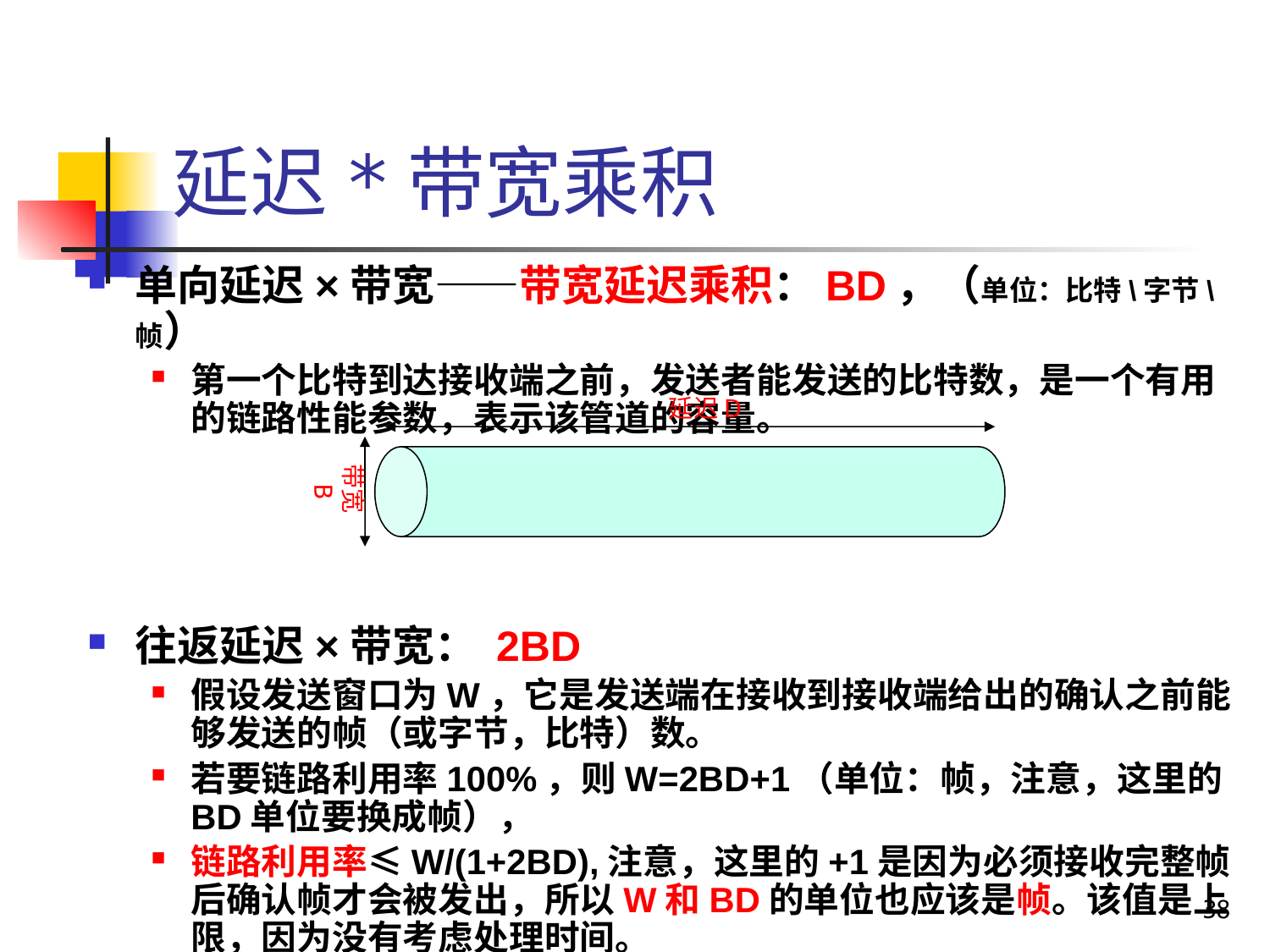

# 延迟*带宽乘积

单向延迟×带宽——带宽延迟乘积：BD，（单位：比特\字节\帧）
第一个比特到达接收端之前，发送者能发送的比特数，是一个有用的链路性能参数，表示该管道的容量。

往返延迟×带宽： 2BD
假设发送窗口为W，它是发送端在接收到接收端给出的确认之前能够发送的帧（或字节，比特）数。
若要链路利用率100%，则W=2BD+1（单位：帧，注意，这里的BD单位要换成帧），
链路利用率≤W/(1+2BD),注意，这里的+1是因为必须接收完整帧后确认帧才会被发出，所以W和BD的单位也应该是帧。该值是上限，因为没有考虑处理时间。
延迟D

带宽B
38